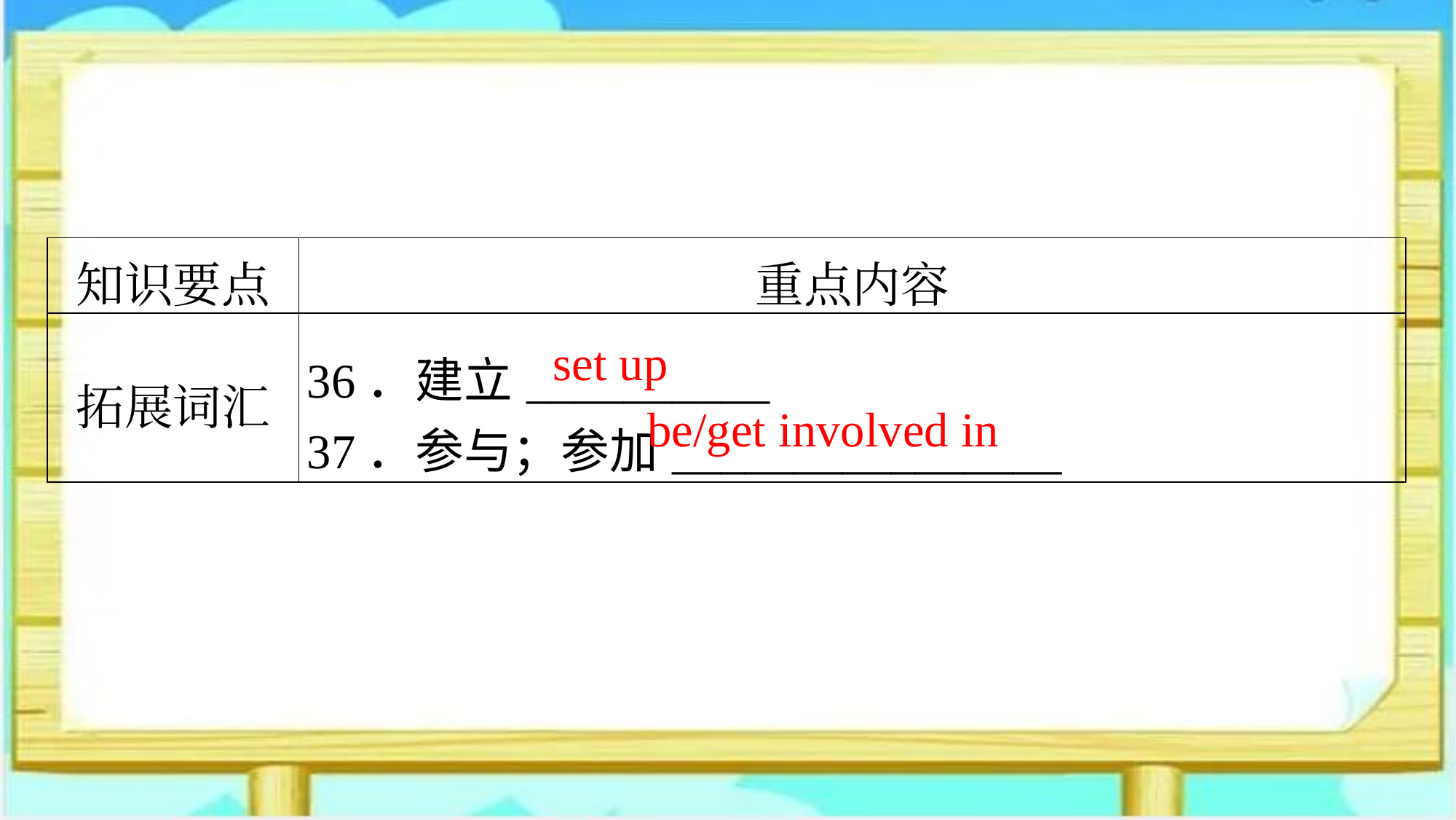

| 知识要点 | 重点内容 |
| --- | --- |
| 拓展词汇 | 36．建立\_\_\_\_\_\_\_\_\_\_ 37．参与；参加\_\_\_\_\_\_\_\_\_\_\_\_\_\_\_\_ |
set up
be/get involved in